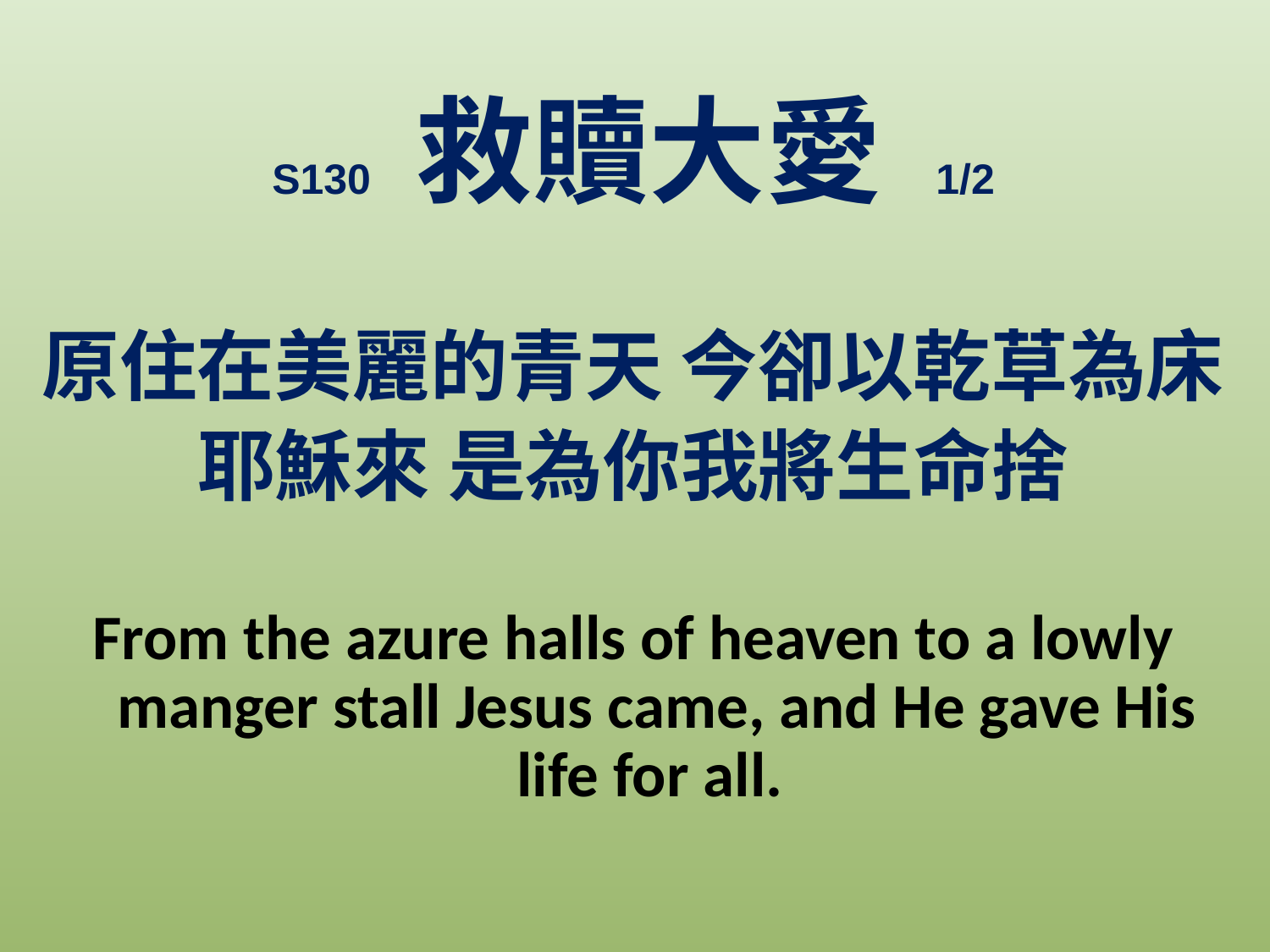

# S130   救贖大愛  1/2
原住在美麗的青天 今卻以乾草為床
耶穌來 是為你我將生命捨

From the azure halls of heaven to a lowly manger stall Jesus came, and He gave His life for all.